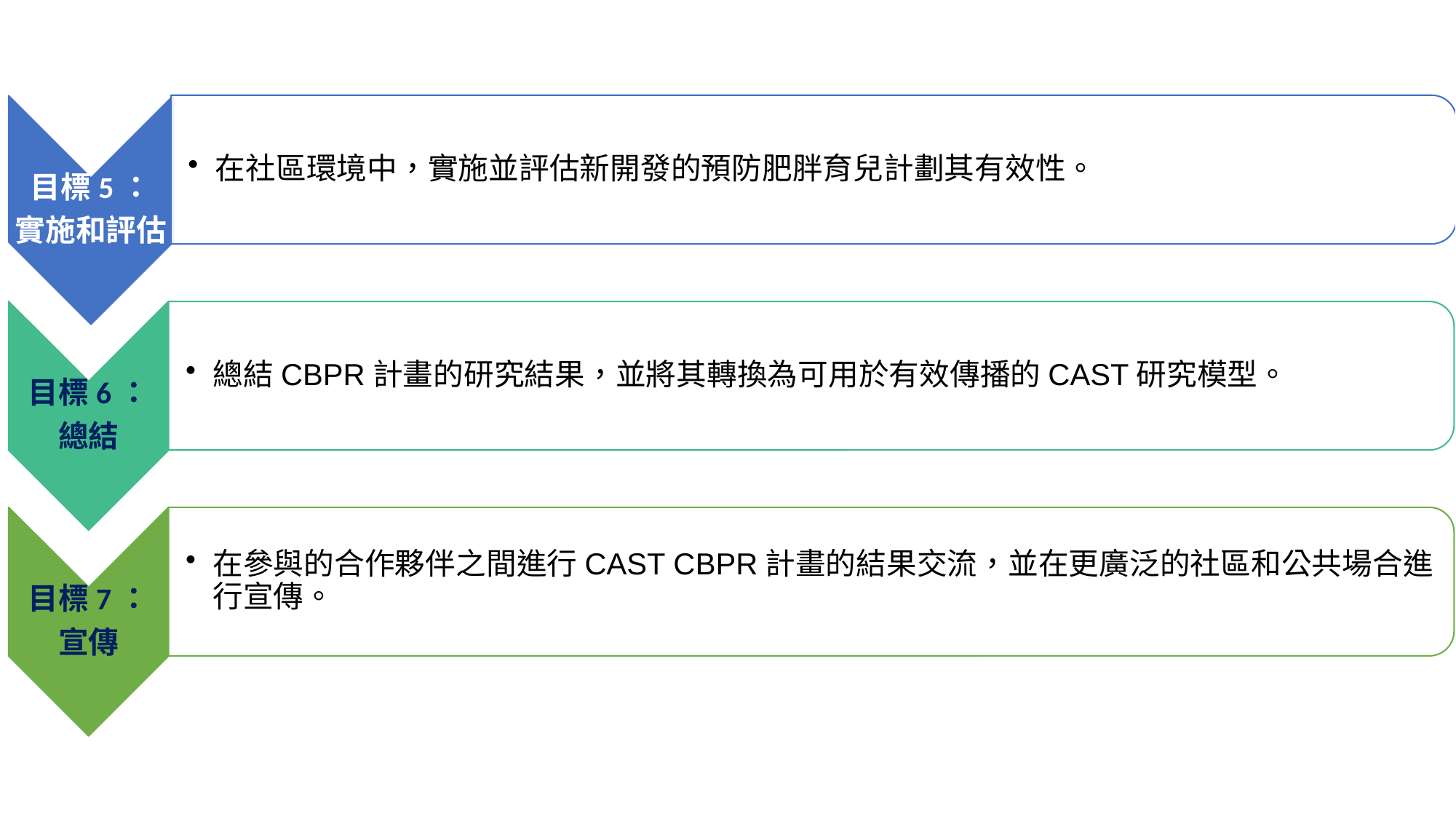

目標5：
實施和評估
在社區環境中，實施並評估新開發的預防肥胖育兒計劃其有效性。
目標6：
總結
總結CBPR計畫的研究結果，並將其轉換為可用於有效傳播的CAST研究模型。
目標7：
宣傳
在參與的合作夥伴之間進行CAST CBPR計畫的結果交流，並在更廣泛的社區和公共場合進行宣傳。